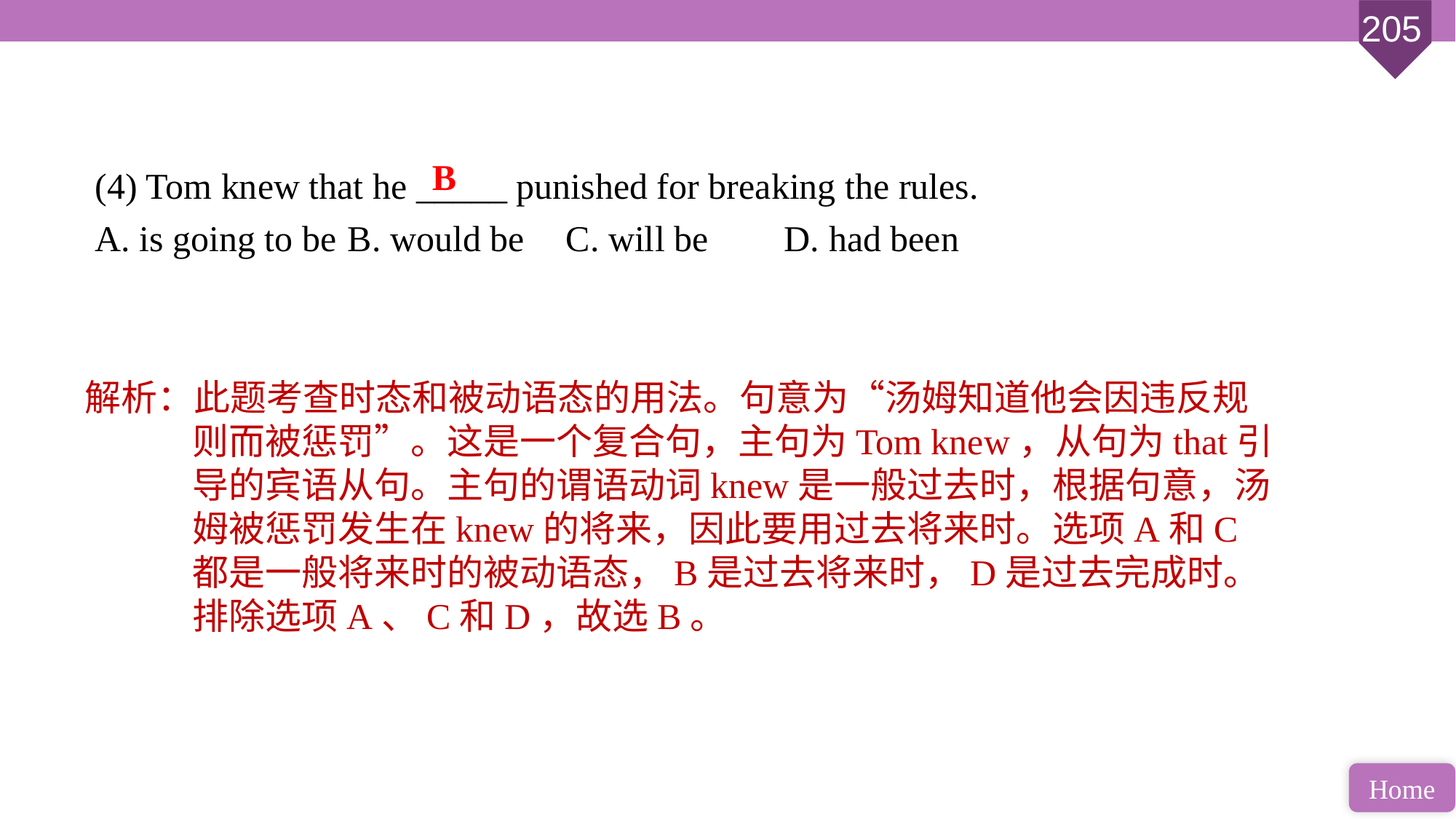

(4) Tom knew that he _____ punished for breaking the rules.
A. is going to be 	B. would be 	C. will be 	D. had been
B
解析：此题考查时态和被动语态的用法。句意为“汤姆知道他会因违反规则而被惩罚”。这是一个复合句，主句为Tom knew，从句为that引导的宾语从句。主句的谓语动词knew是一般过去时，根据句意，汤姆被惩罚发生在knew的将来，因此要用过去将来时。选项A和C都是一般将来时的被动语态，B是过去将来时，D是过去完成时。排除选项A、C和D，故选B。